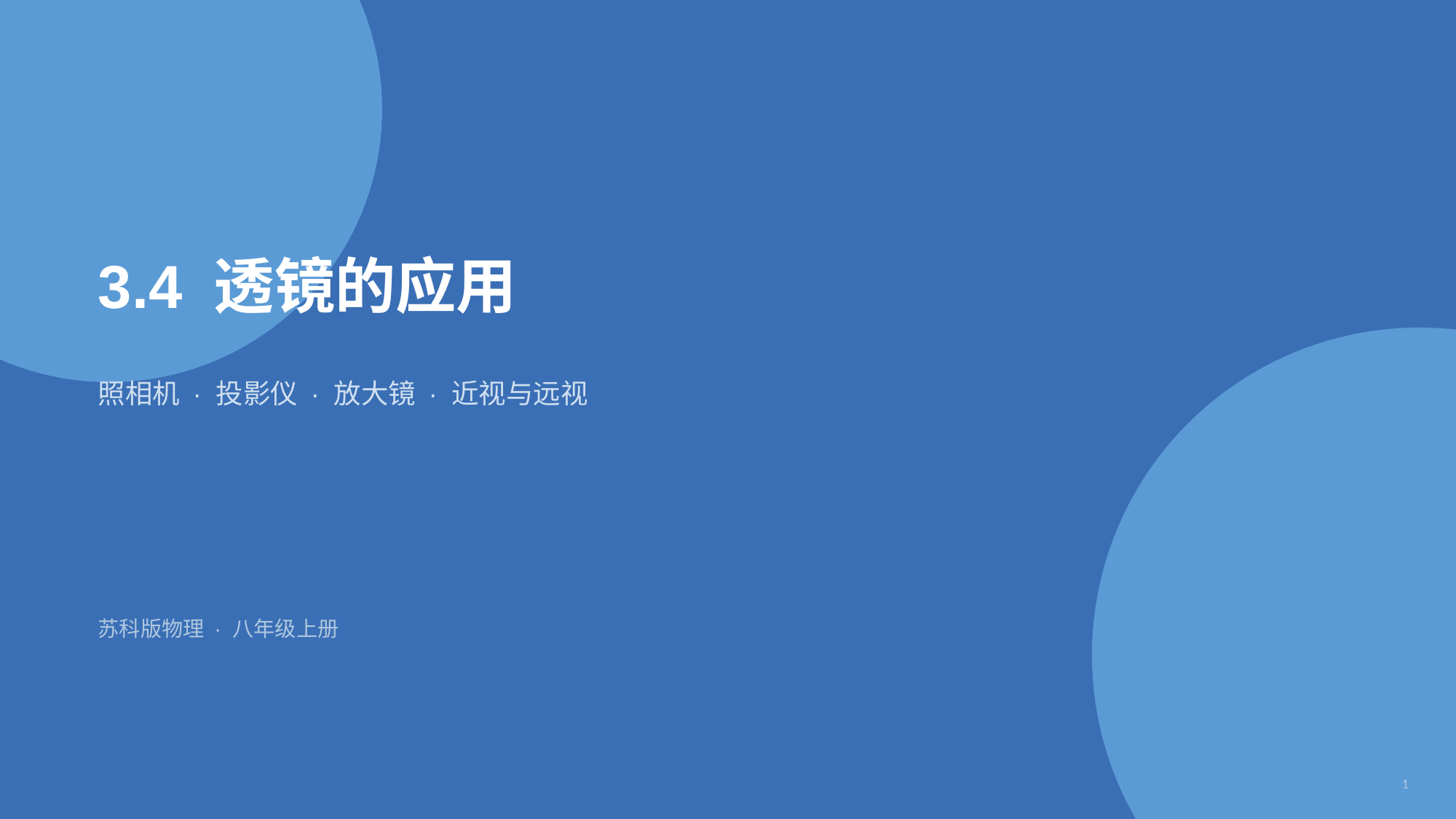

3.4 透镜的应用

照相机 · 投影仪 · 放大镜 · 近视与远视
苏科版物理 · 八年级上册
1